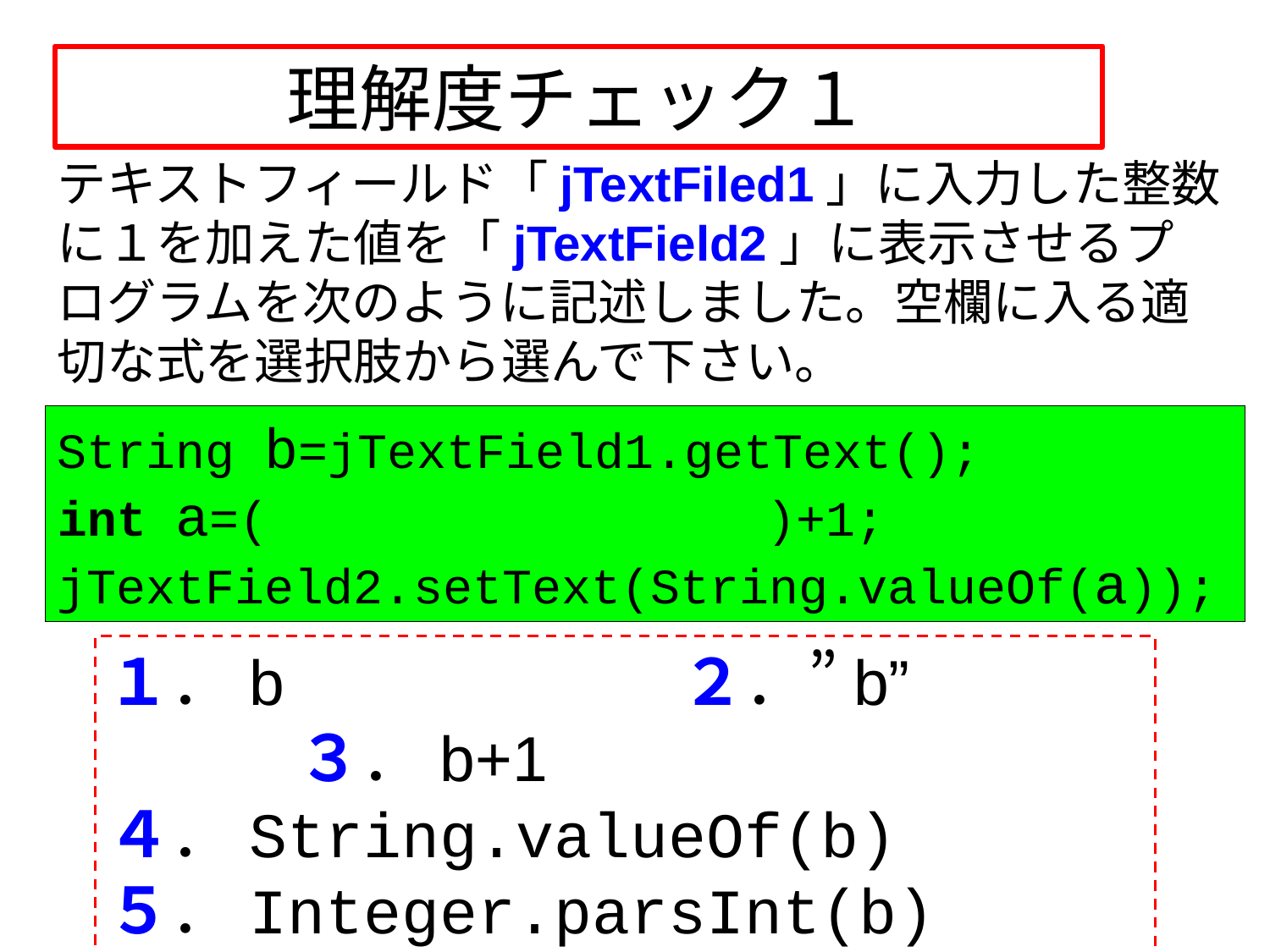

# 理解度チェック１
テキストフィールド「jTextFiled1」に入力した整数に１を加えた値を「jTextField2」に表示させるプログラムを次のように記述しました。空欄に入る適切な式を選択肢から選んで下さい。
String b=jTextField1.getText();
int a=( 　　　　　　　　　)+1;
jTextField2.setText(String.valueOf(a));
１．b　　　　　　２．”b”　　　　　３．b+1
４．String.valueOf(b)
５．Integer.parsInt(b)